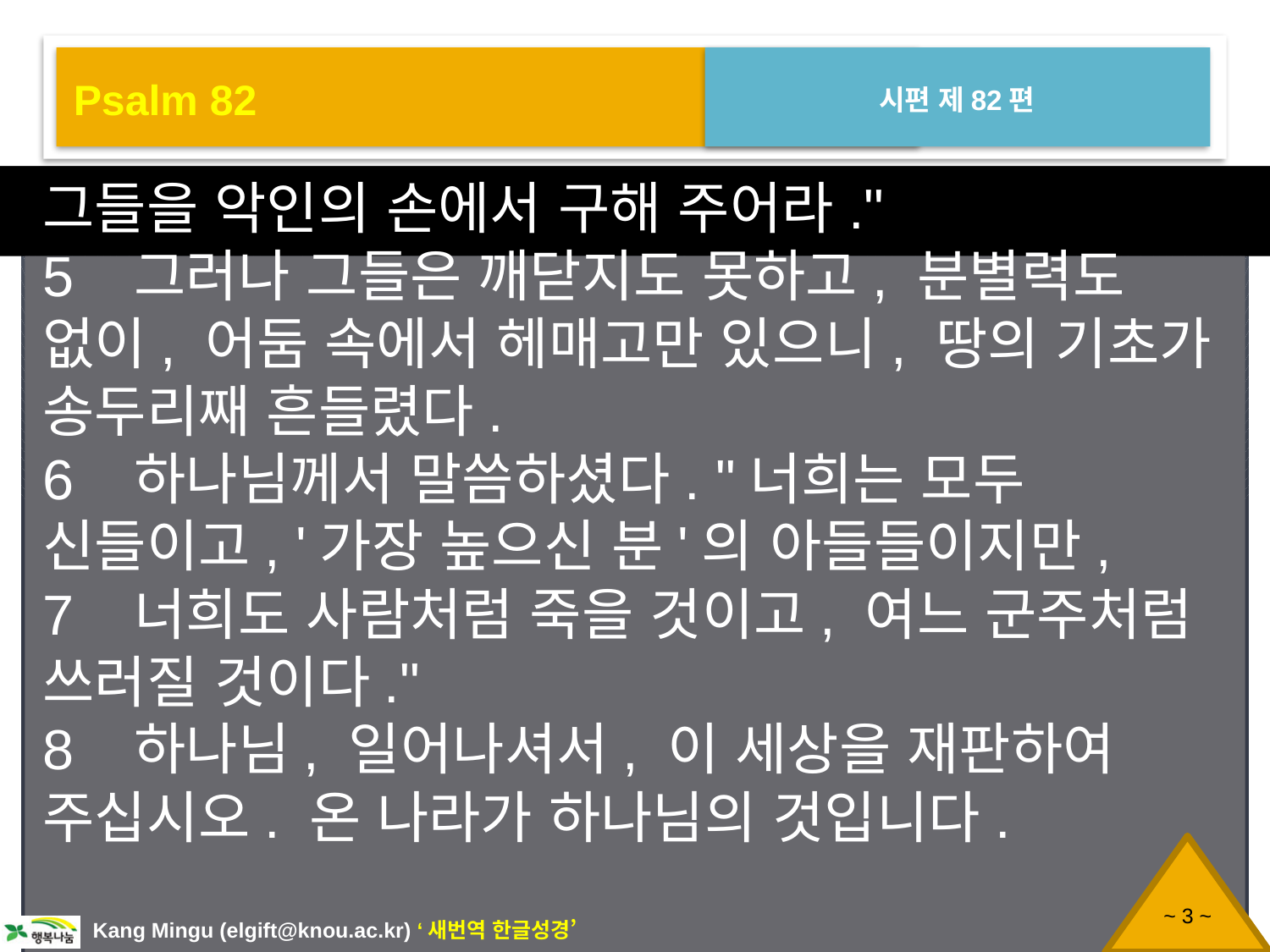

Psalm 82
시편 제82편
그들을 악인의 손에서 구해 주어라."
5   그러나 그들은 깨닫지도 못하고, 분별력도 없이, 어둠 속에서 헤매고만 있으니, 땅의 기초가 송두리째 흔들렸다.
6   하나님께서 말씀하셨다. "너희는 모두 신들이고, '가장 높으신 분'의 아들들이지만,
7   너희도 사람처럼 죽을 것이고, 여느 군주처럼 쓰러질 것이다."
8   하나님, 일어나셔서, 이 세상을 재판하여 주십시오. 온 나라가 하나님의 것입니다.